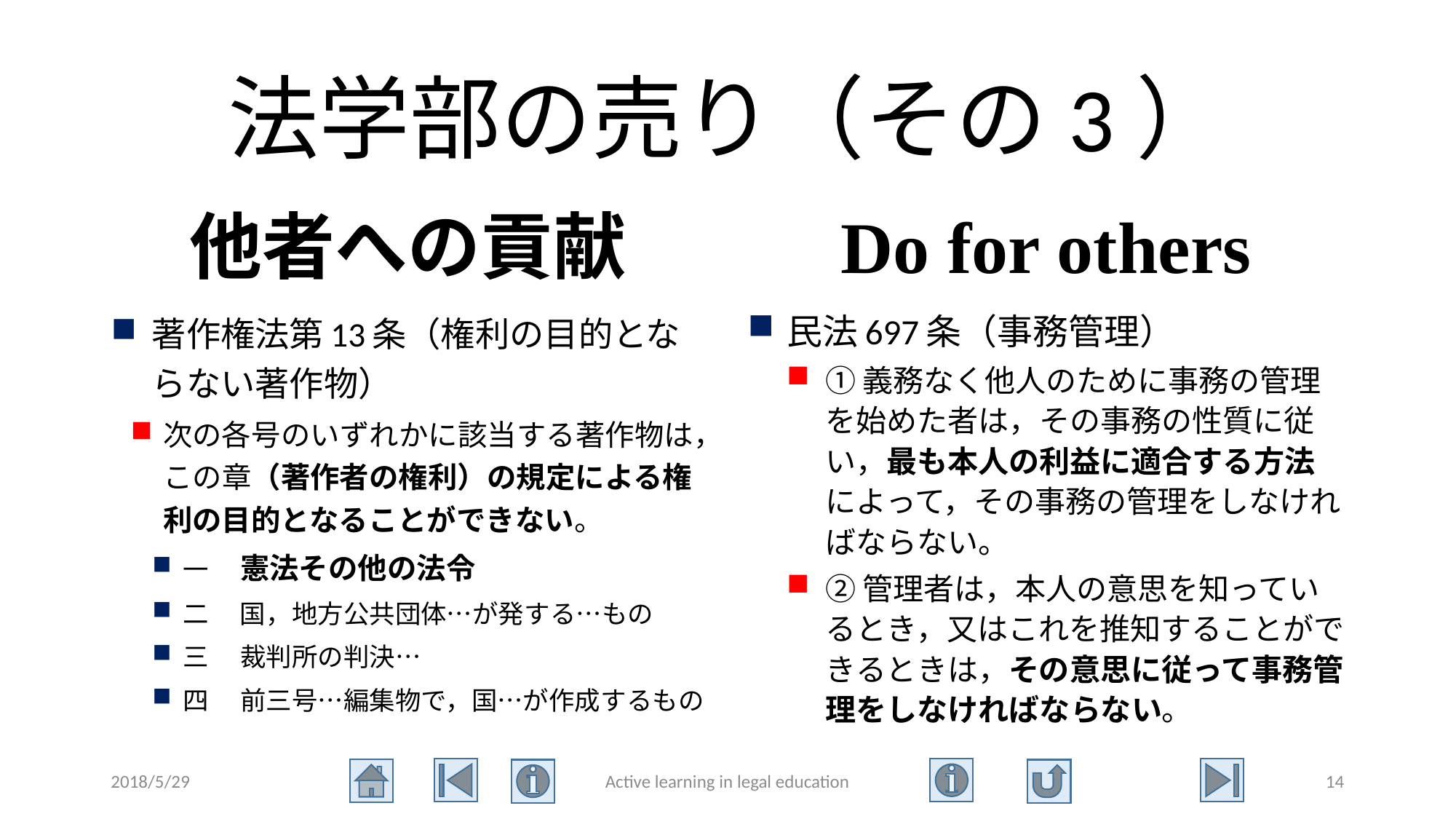

# 法学部の売り（その3）
他者への貢献
Do for others
著作権法第13条（権利の目的とならない著作物）
次の各号のいずれかに該当する著作物は，この章（著作者の権利）の規定による権利の目的となることができない。
一 　憲法その他の法令
二 　国，地方公共団体…が発する…もの
三 　裁判所の判決…
四 　前三号…編集物で，国…が作成するもの
民法697条（事務管理）
①義務なく他人のために事務の管理を始めた者は，その事務の性質に従い，最も本人の利益に適合する方法によって，その事務の管理をしなければならない。
②管理者は，本人の意思を知っているとき，又はこれを推知することができるときは，その意思に従って事務管理をしなければならない。
2018/5/29
Active learning in legal education
14